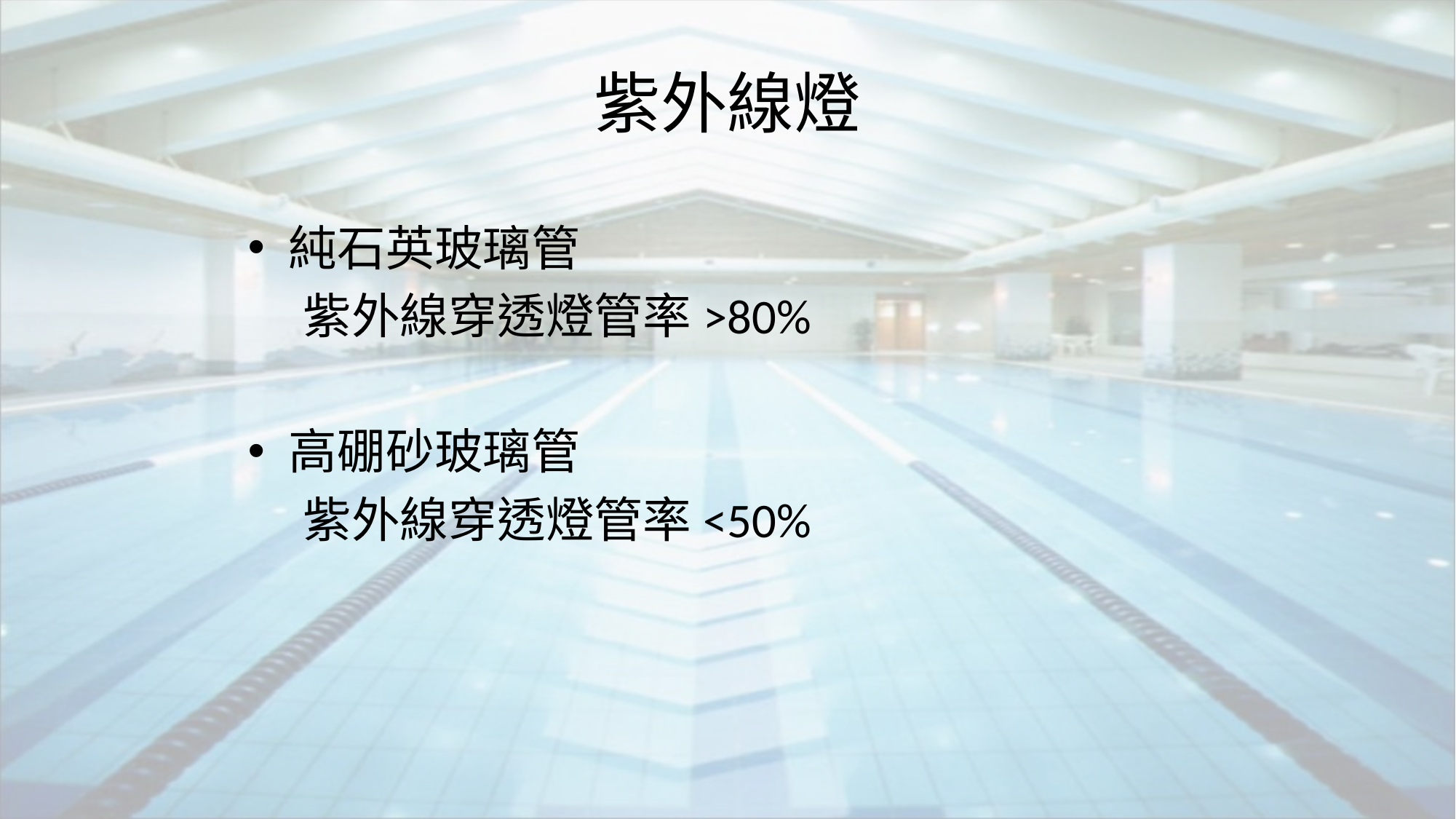

# 紫外線燈
純石英玻璃管
    紫外線穿透燈管率>80%

高硼砂玻璃管
    紫外線穿透燈管率<50%